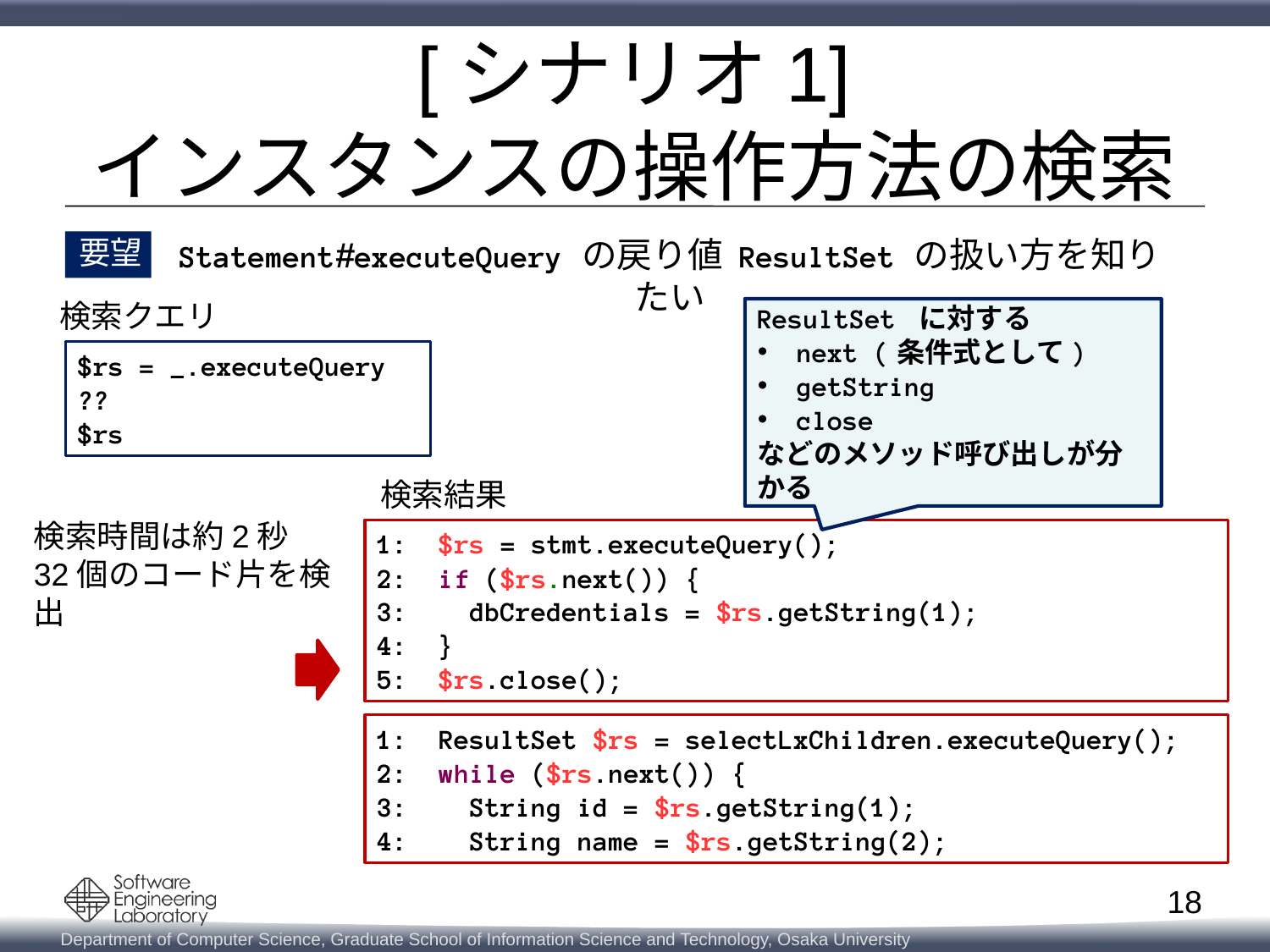

# [シナリオ1] インスタンスの操作方法の検索
Statement#executeQuery の戻り値 ResultSet の扱い方を知りたい
要望

検索クエリ
ResultSet に対する
next (条件式として)
getString
close
などのメソッド呼び出しが分かる
$rs = _.executeQuery
??
$rs
検索結果
検索時間は約2秒
32個のコード片を検出
1:  $rs = stmt.executeQuery();
2:  if ($rs.next()) {
3:    dbCredentials = $rs.getString(1);
4:  }
5:  $rs.close();

1:  ResultSet $rs = selectLxChildren.executeQuery();
2:  while ($rs.next()) {
3:    String id = $rs.getString(1);
4:    String name = $rs.getString(2);
18